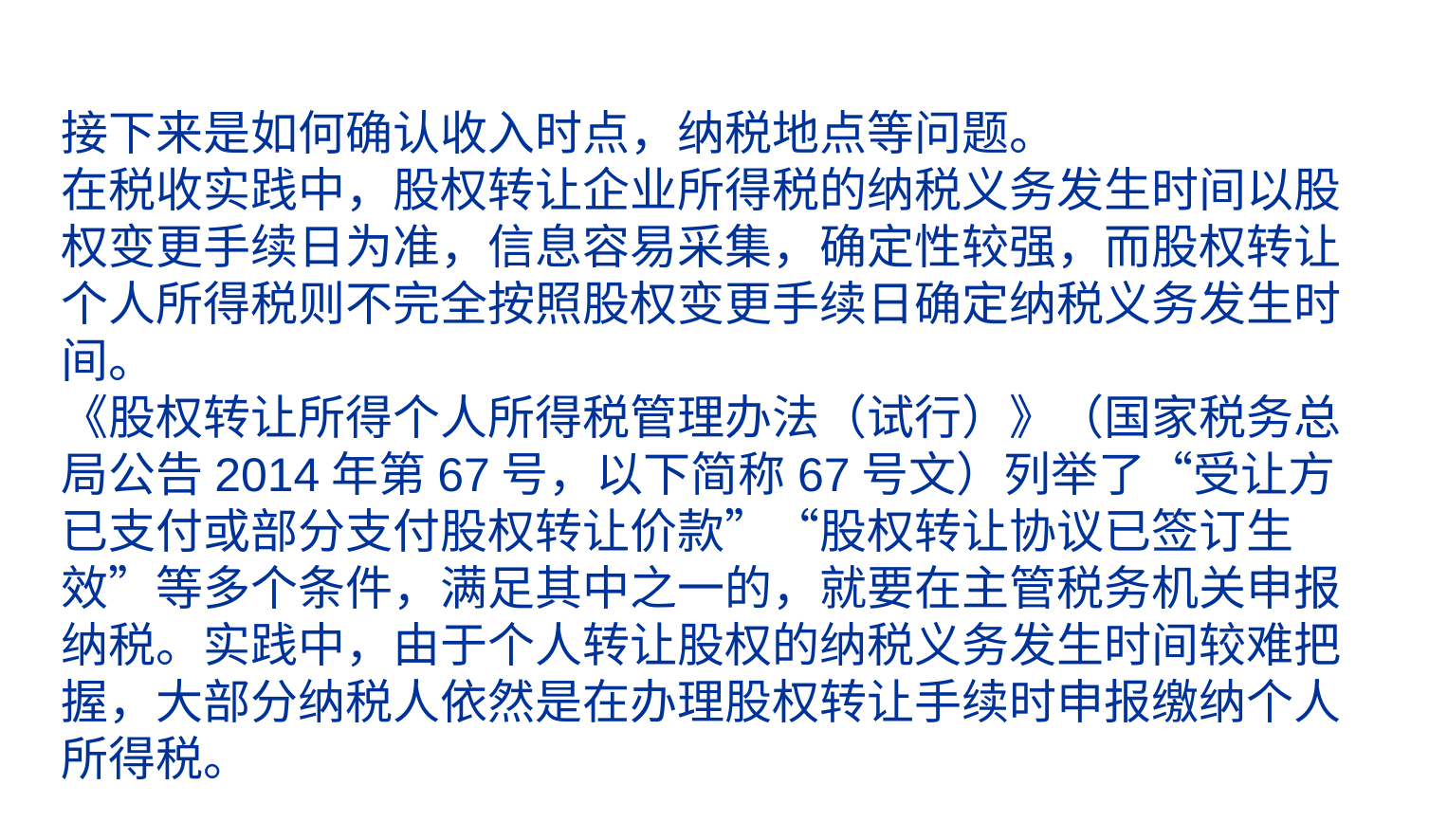

# 接下来是如何确认收入时点，纳税地点等问题。 在税收实践中，股权转让企业所得税的纳税义务发生时间以股权变更手续日为准，信息容易采集，确定性较强，而股权转让个人所得税则不完全按照股权变更手续日确定纳税义务发生时间。 《股权转让所得个人所得税管理办法（试行）》（国家税务总局公告2014年第67号，以下简称67号文）列举了“受让方已支付或部分支付股权转让价款”“股权转让协议已签订生效”等多个条件，满足其中之一的，就要在主管税务机关申报纳税。实践中，由于个人转让股权的纳税义务发生时间较难把握，大部分纳税人依然是在办理股权转让手续时申报缴纳个人所得税。